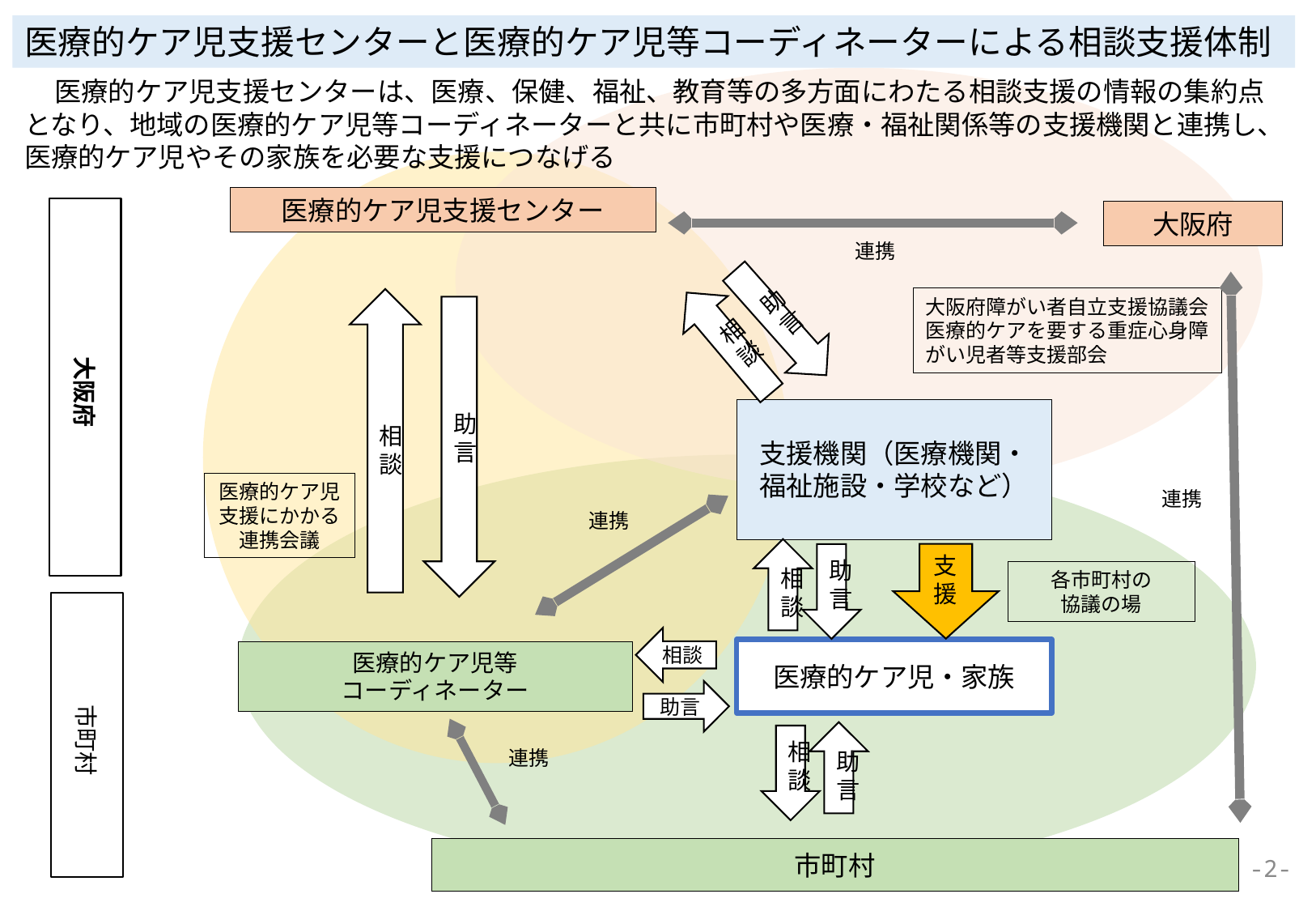

医療的ケア児支援センターと医療的ケア児等コーディネーターによる相談支援体制
　医療的ケア児支援センターは、医療、保健、福祉、教育等の多方面にわたる相談支援の情報の集約点となり、地域の医療的ケア児等コーディネーターと共に市町村や医療・福祉関係等の支援機関と連携し、医療的ケア児やその家族を必要な支援につなげる

医療的ケア児支援センター
大阪府
 大阪府
連携
助言
相談
大阪府障がい者自立支援協議会
医療的ケアを要する重症心身障がい児者等支援部会
相談
助言
支援機関（医療機関・
福祉施設・学校など）

医療的ケア児支援にかかる連携会議
連携
連携
相談
支援
助言
各市町村の
協議の場
 市町村
相談
医療的ケア児・家族
医療的ケア児等
コーディネーター
助言
助言
相談
連携
市町村
-2-